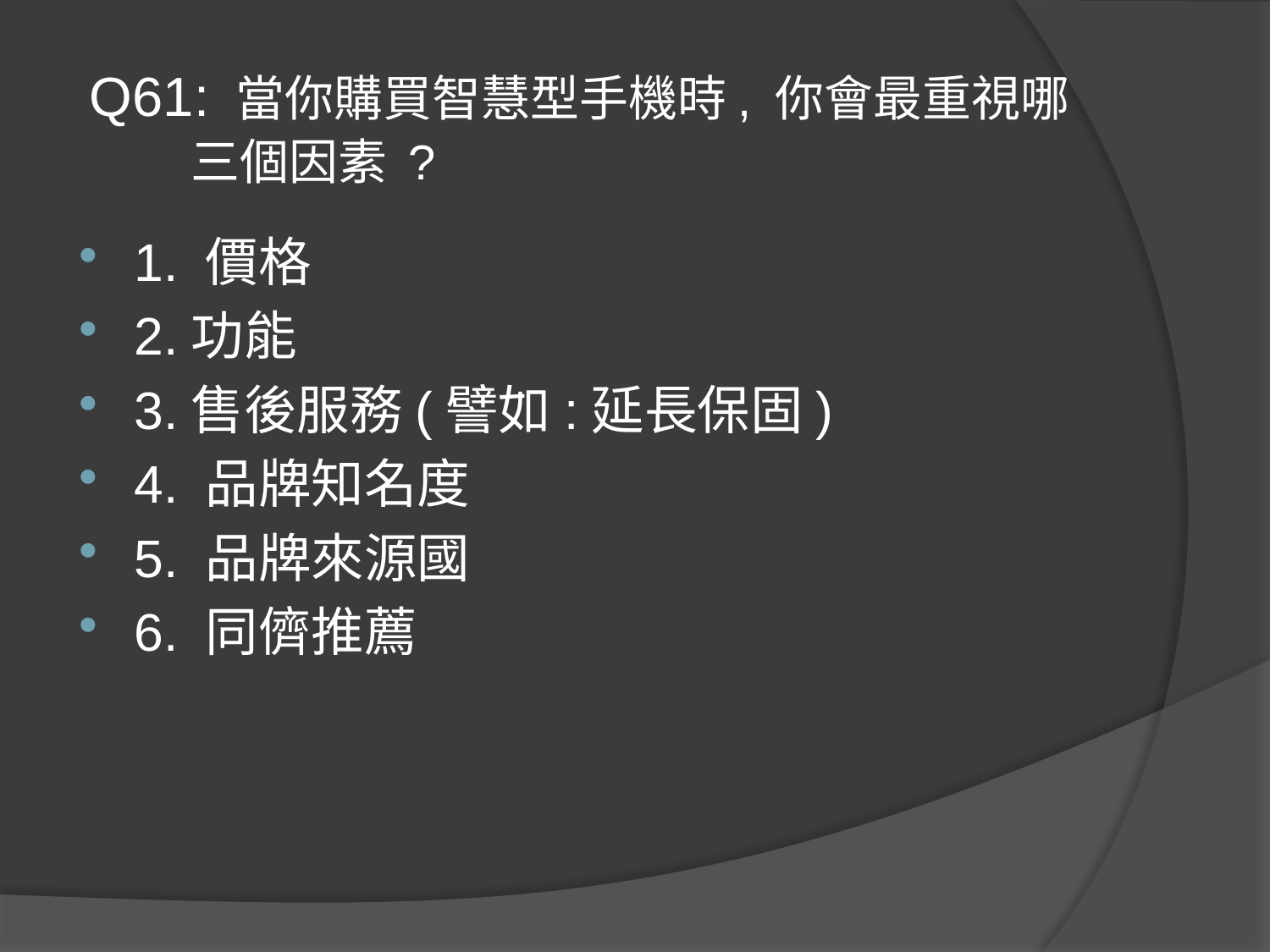

# Q61: 當你購買智慧型手機時, 你會最重視哪 三個因素 ?
1. 價格
2.功能
3.售後服務(譬如:延長保固)
4. 品牌知名度
5. 品牌來源國
6. 同儕推薦